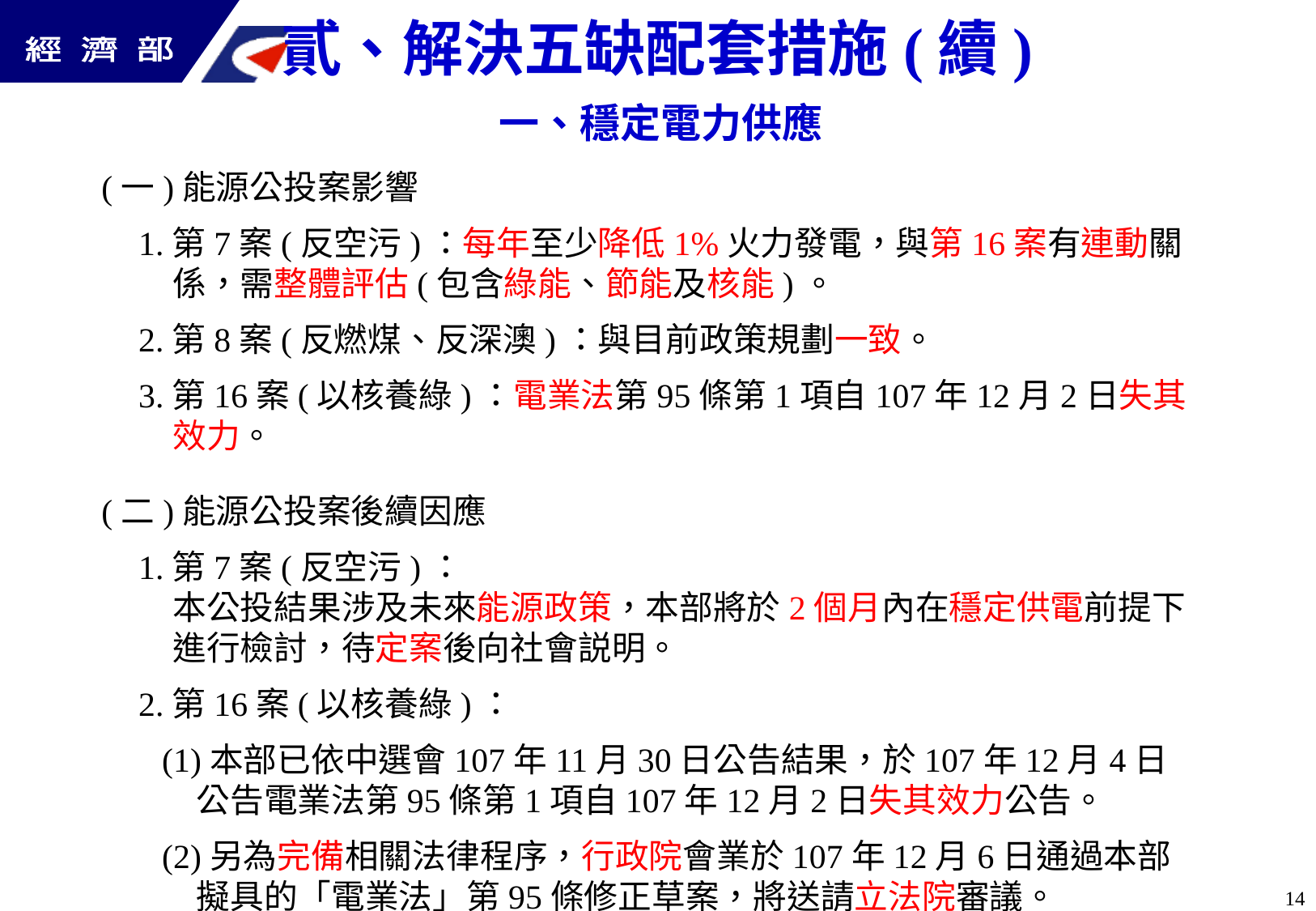

貳、解決五缺配套措施(續)
一、穩定電力供應
(一)能源公投案影響
1.第7案(反空污)：每年至少降低1%火力發電，與第16案有連動關係，需整體評估(包含綠能、節能及核能)。
2.第8案(反燃煤、反深澳)：與目前政策規劃一致。
3.第16案(以核養綠)：電業法第95條第1項自107年12月2日失其效力。
(二)能源公投案後續因應
1.第7案(反空污)：
本公投結果涉及未來能源政策，本部將於2個月內在穩定供電前提下進行檢討，待定案後向社會説明。
2.第16案(以核養綠)：
(1)本部已依中選會107年11月30日公告結果，於107年12月4日公告電業法第95條第1項自107年12月2日失其效力公告。
(2)另為完備相關法律程序，行政院會業於107年12月6日通過本部擬具的「電業法」第95條修正草案，將送請立法院審議。